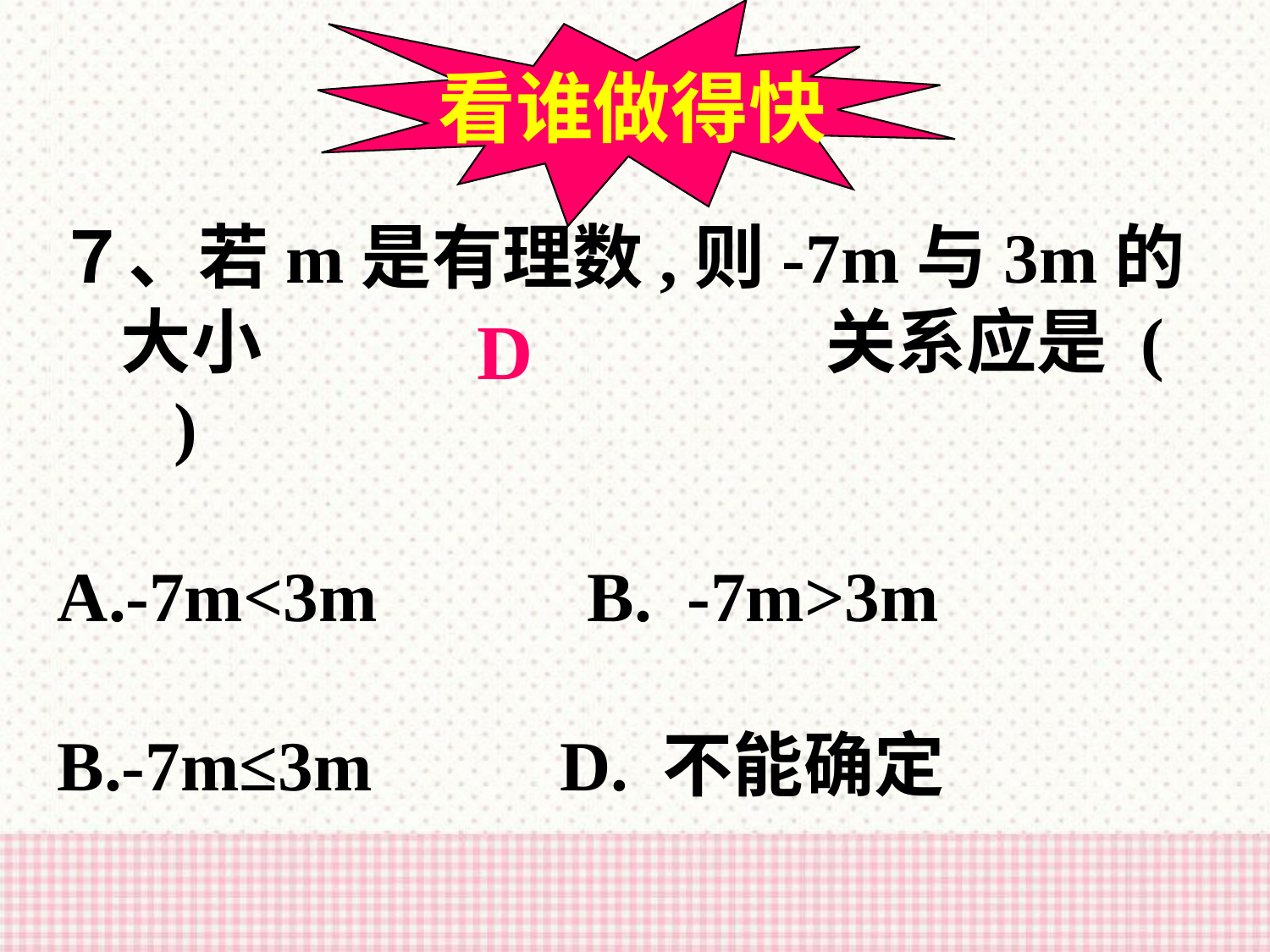

看谁做得快
７、若m是有理数,则-7m与3m的大小　　　　　　　　关系应是 (       )

-7m<3m  　　B.  -7m>3m

-7m≤3m  　   D. 不能确定
D